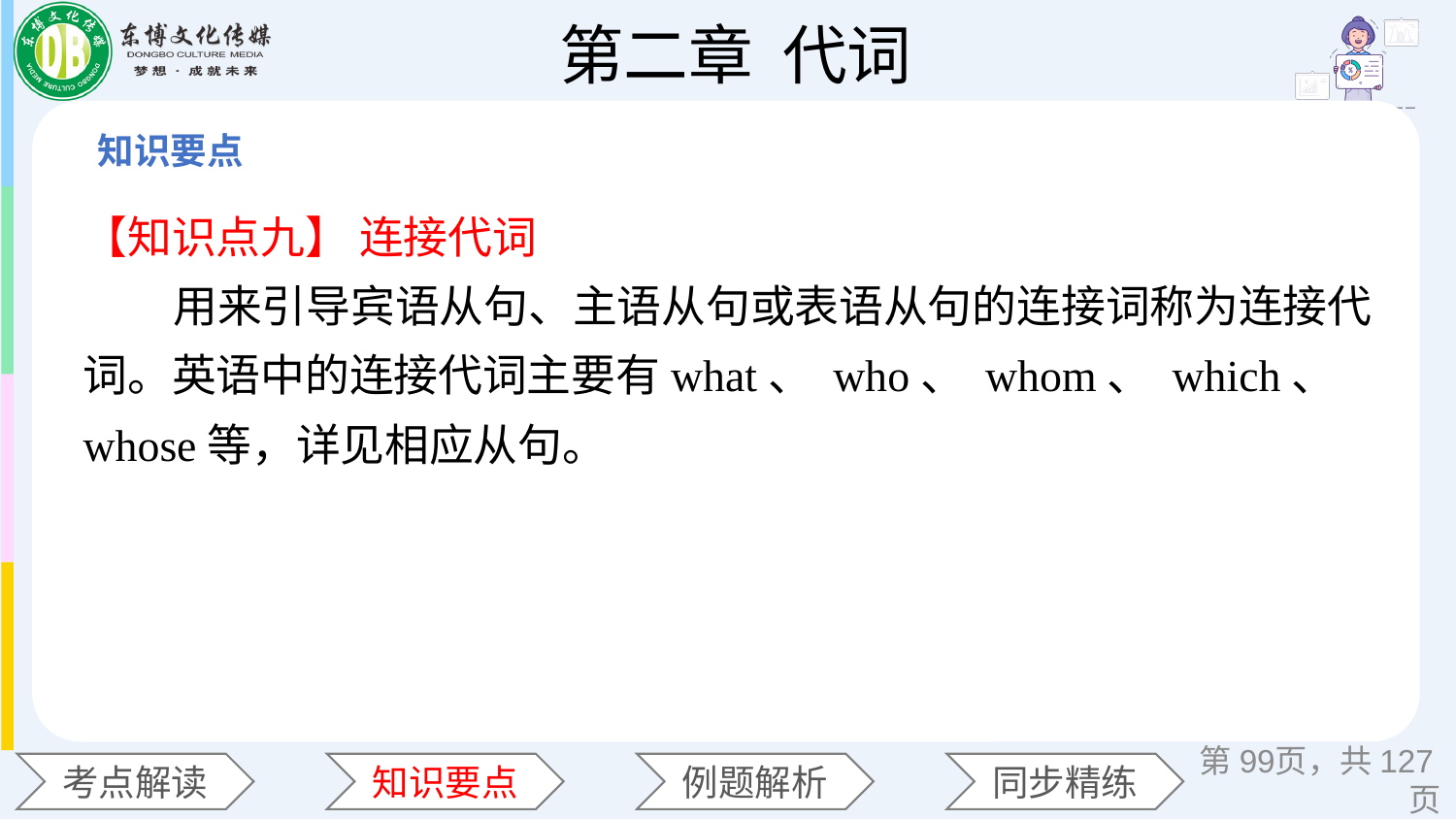

【知识点九】 连接代词
        用来引导宾语从句、主语从句或表语从句的连接词称为连接代词。英语中的连接代词主要有what、 who、 whom、 which、 whose等，详见相应从句。
第99页，共127页